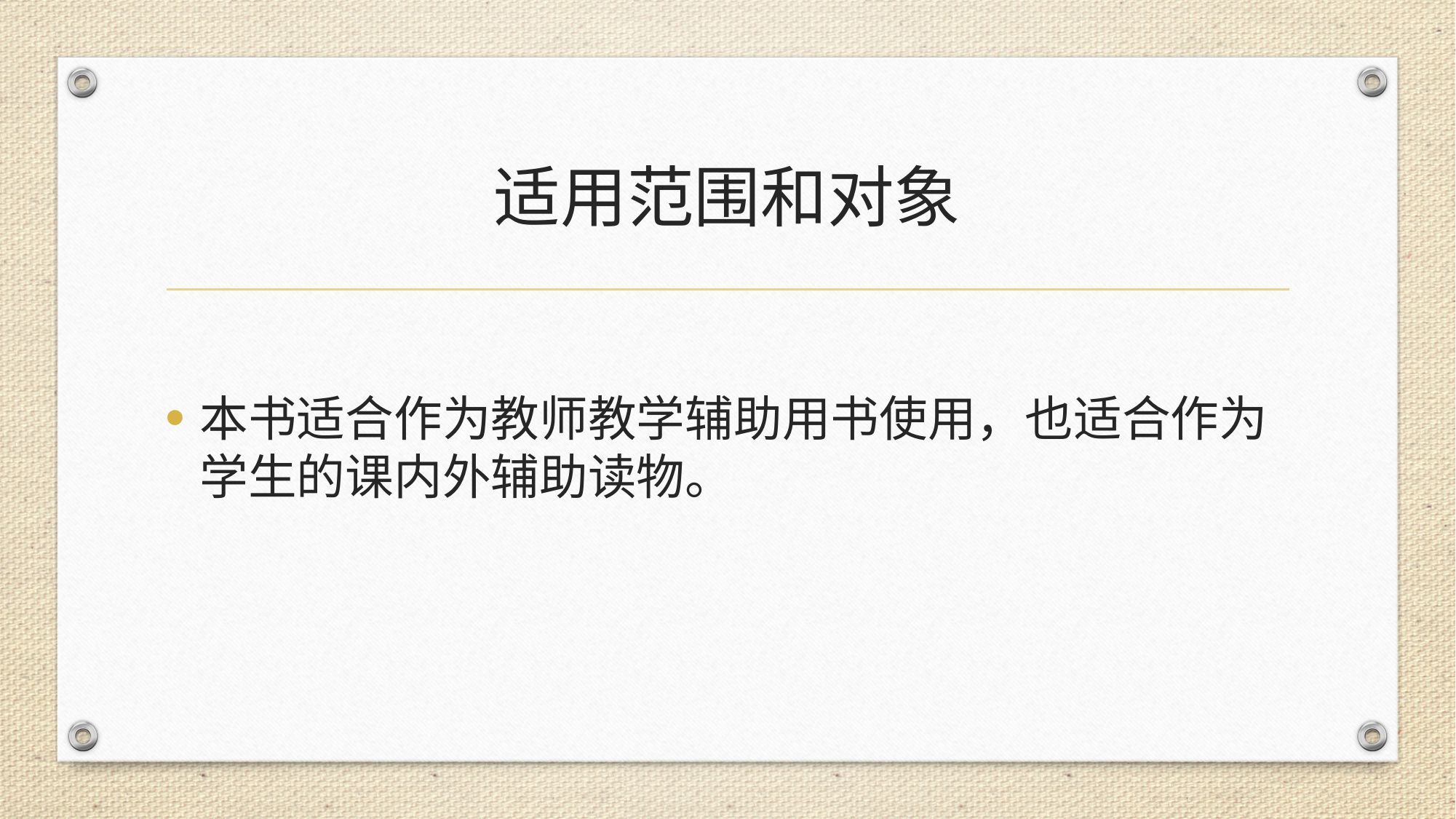

# 适用范围和对象

本书适合作为教师教学辅助用书使用，也适合作为学生的课内外辅助读物。